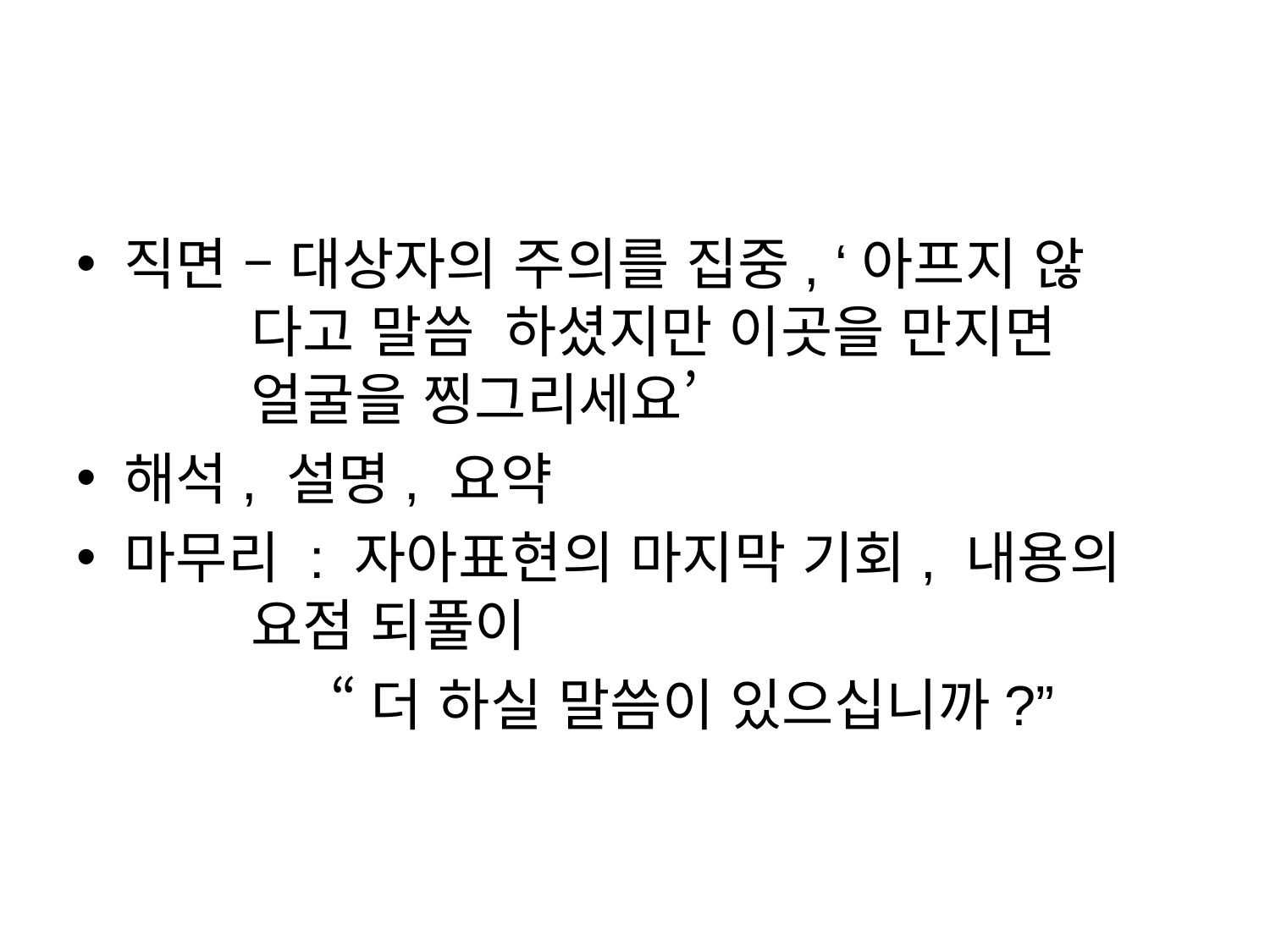

#
직면 – 대상자의 주의를 집중, ‘아프지 않		다고 말씀	하셨지만 이곳을 만지면 		얼굴을 찡그리세요’
해석, 설명, 요약
마무리 : 자아표현의 마지막 기회, 내용의 		요점 되풀이
   		“더 하실 말씀이 있으십니까?”